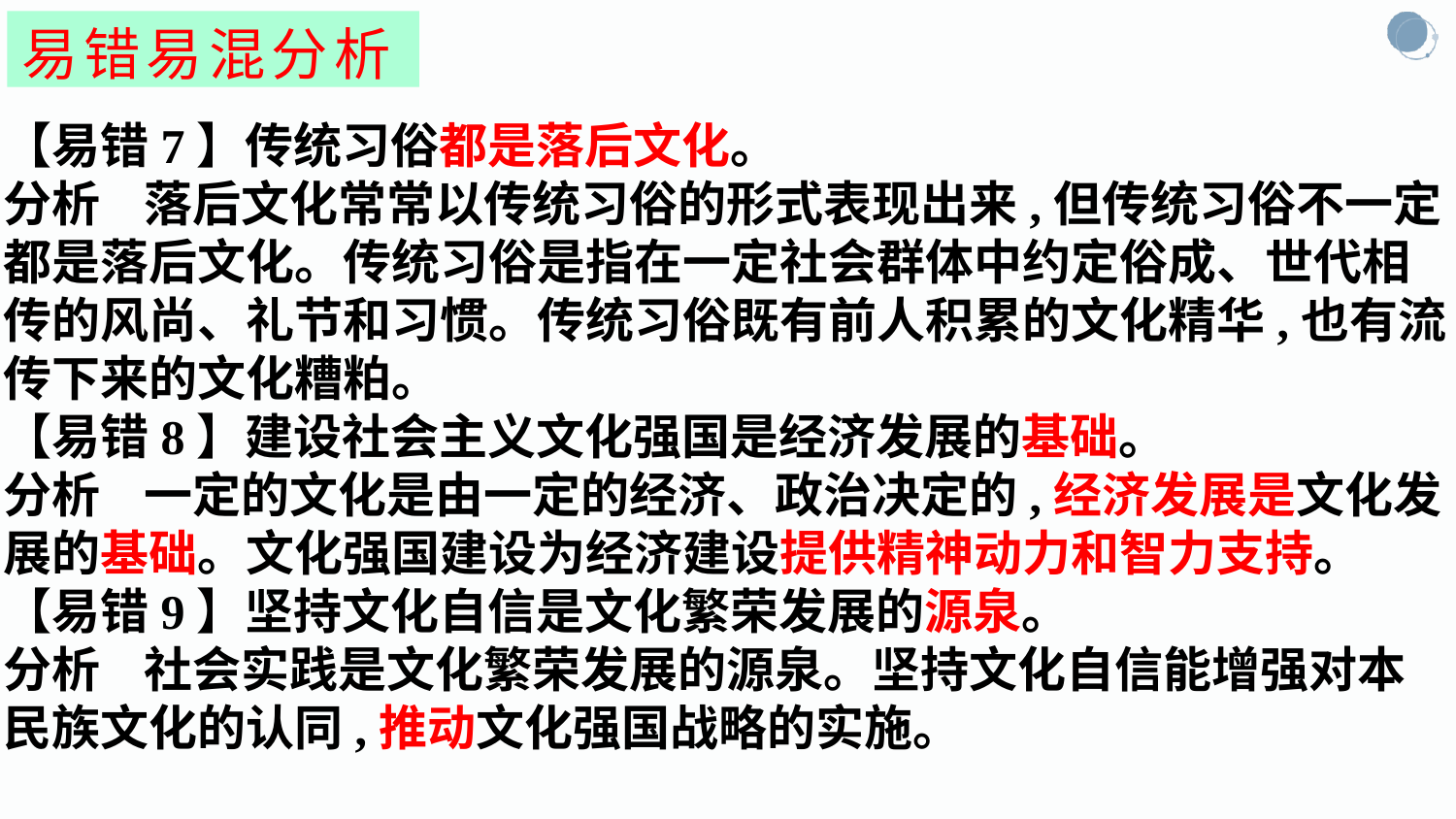

易错易混分析
【易错7】传统习俗都是落后文化。
分析    落后文化常常以传统习俗的形式表现出来,但传统习俗不一定都是落后文化。传统习俗是指在一定社会群体中约定俗成、世代相传的风尚、礼节和习惯。传统习俗既有前人积累的文化精华,也有流传下来的文化糟粕。
【易错8】建设社会主义文化强国是经济发展的基础。
分析    一定的文化是由一定的经济、政治决定的,经济发展是文化发展的基础。文化强国建设为经济建设提供精神动力和智力支持。
【易错9】坚持文化自信是文化繁荣发展的源泉。
分析    社会实践是文化繁荣发展的源泉。坚持文化自信能增强对本民族文化的认同,推动文化强国战略的实施。